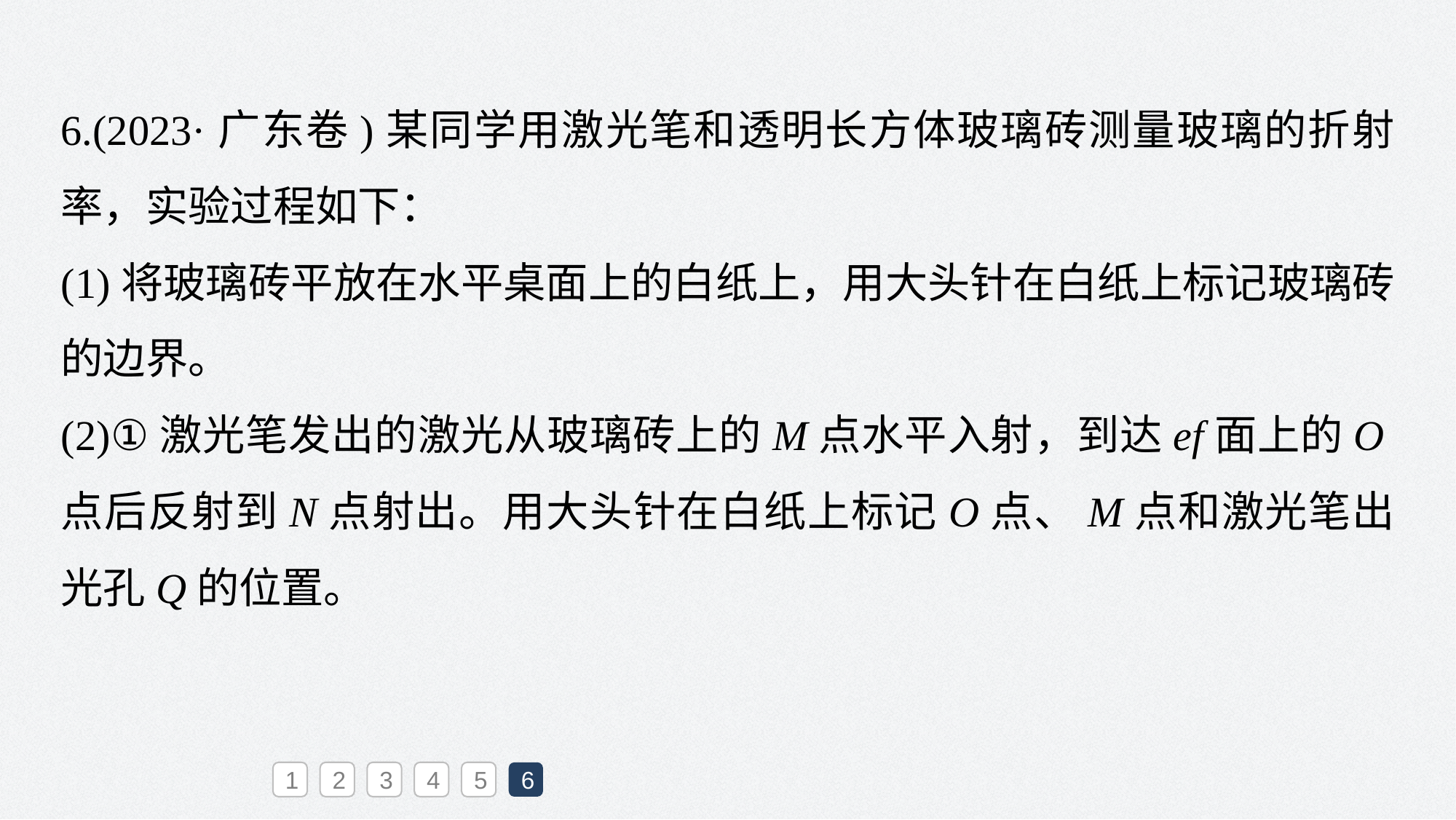

6.(2023·广东卷)某同学用激光笔和透明长方体玻璃砖测量玻璃的折射率，实验过程如下：
(1)将玻璃砖平放在水平桌面上的白纸上，用大头针在白纸上标记玻璃砖的边界。
(2)①激光笔发出的激光从玻璃砖上的M点水平入射，到达ef面上的O点后反射到N点射出。用大头针在白纸上标记O点、M点和激光笔出光孔Q的位置。
1
2
3
4
5
6